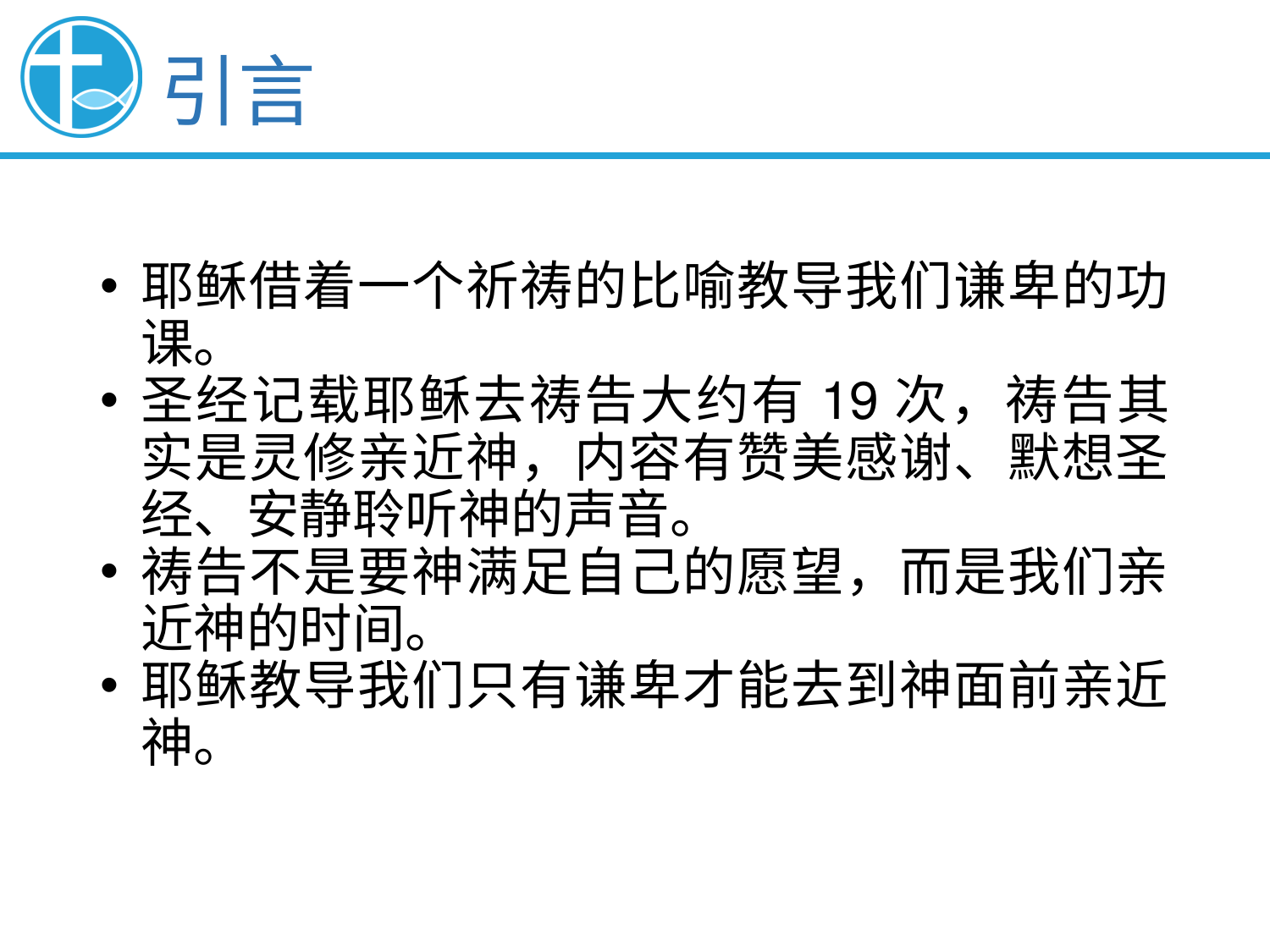

# 引言
耶稣借着一个祈祷的比喻教导我们谦卑的功课。
圣经记载耶稣去祷告大约有19次，祷告其实是灵修亲近神，内容有赞美感谢、默想圣经、安静聆听神的声音。
祷告不是要神满足自己的愿望，而是我们亲近神的时间。
耶稣教导我们只有谦卑才能去到神面前亲近神。